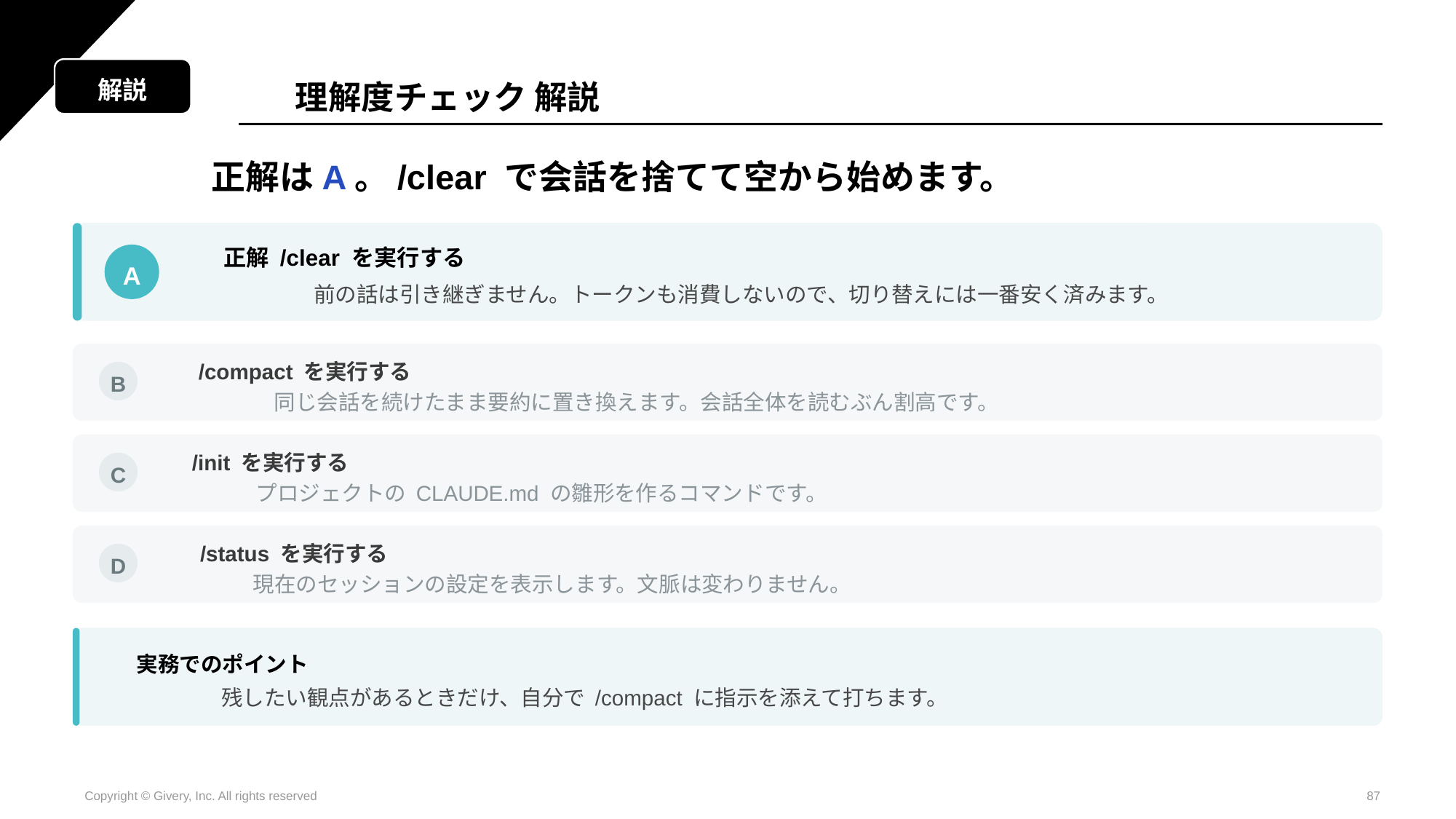

解説
理解度チェック 解説

正解はA。/clear で会話を捨てて空から始めます。

正解 /clear を実行する

A
前の話は引き継ぎません。トークンも消費しないので、切り替えには一番安く済みます。

/compact を実行する

B
同じ会話を続けたまま要約に置き換えます。会話全体を読むぶん割高です。

/init を実行する

C
プロジェクトの CLAUDE.md の雛形を作るコマンドです。

/status を実行する

D
現在のセッションの設定を表示します。文脈は変わりません。

実務でのポイント
残したい観点があるときだけ、自分で /compact に指示を添えて打ちます。
Copyright © Givery, Inc. All rights reserved
87